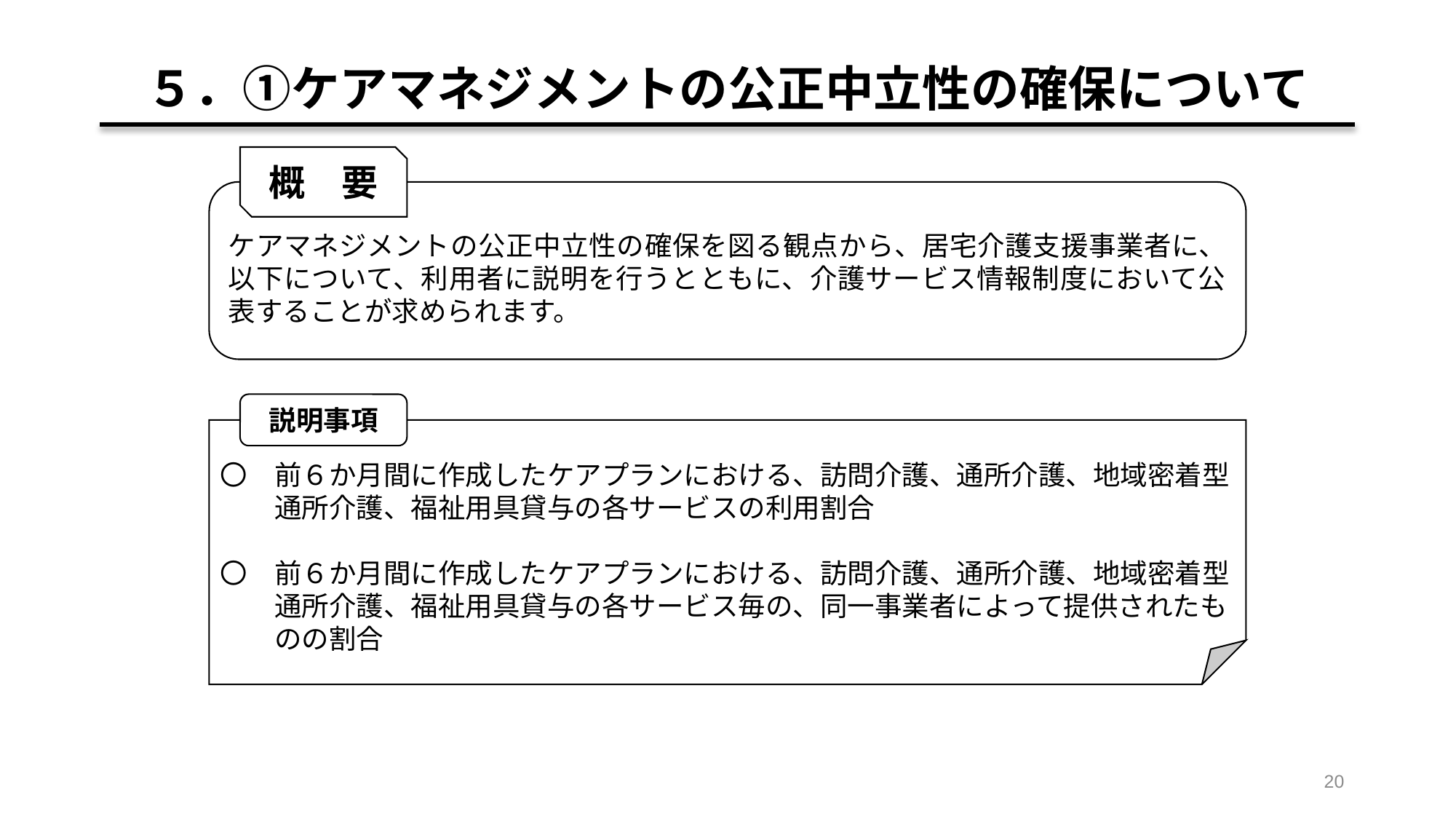

# ５．①ケアマネジメントの公正中立性の確保について
概　要

ケアマネジメントの公正中立性の確保を図る観点から、居宅介護支援事業者に、以下について、利用者に説明を行うとともに、介護サービス情報制度において公表することが求められます。
説明事項

〇　前６か月間に作成したケアプランにおける、訪問介護、通所介護、地域密着型
　　通所介護、福祉用具貸与の各サービスの利用割合

〇　前６か月間に作成したケアプランにおける、訪問介護、通所介護、地域密着型
　　通所介護、福祉用具貸与の各サービス毎の、同一事業者によって提供されたも
　　のの割合
20